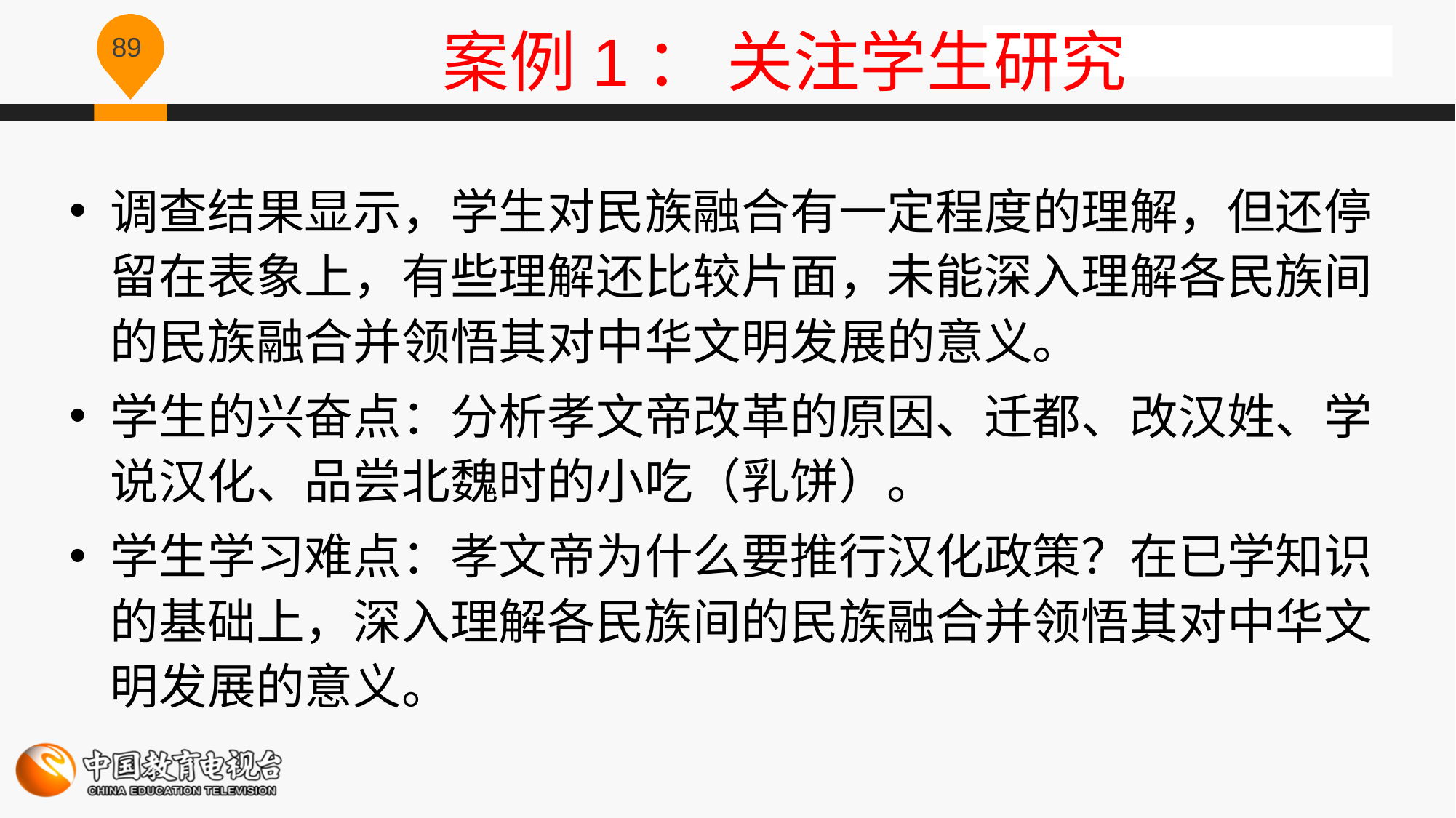

案例1： 关注学生研究
调查结果显示，学生对民族融合有一定程度的理解，但还停留在表象上，有些理解还比较片面，未能深入理解各民族间的民族融合并领悟其对中华文明发展的意义。
学生的兴奋点：分析孝文帝改革的原因、迁都、改汉姓、学说汉化、品尝北魏时的小吃（乳饼）。
学生学习难点：孝文帝为什么要推行汉化政策？在已学知识的基础上，深入理解各民族间的民族融合并领悟其对中华文明发展的意义。